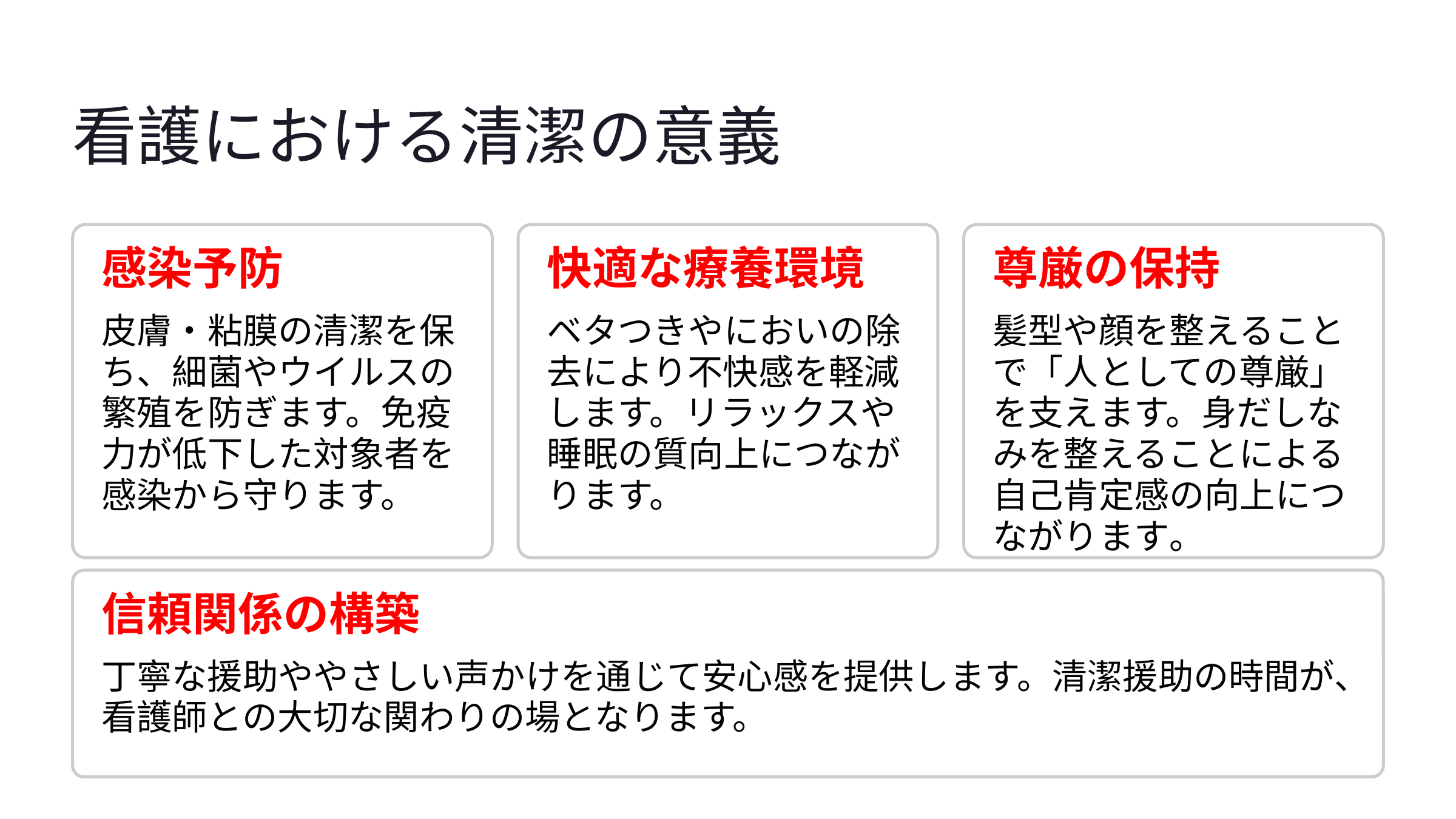

看護における清潔の意義

感染予防
快適な療養環境
尊厳の保持
皮膚・粘膜の清潔を保ち、細菌やウイルスの繁殖を防ぎます。免疫力が低下した対象者を感染から守ります。
ベタつきやにおいの除去により不快感を軽減します。リラックスや睡眠の質向上につながります。
髪型や顔を整えることで「人としての尊厳」を支えます。身だしなみを整えることによる自己肯定感の向上につながります。

信頼関係の構築
丁寧な援助ややさしい声かけを通じて安心感を提供します。清潔援助の時間が、看護師との大切な関わりの場となります。